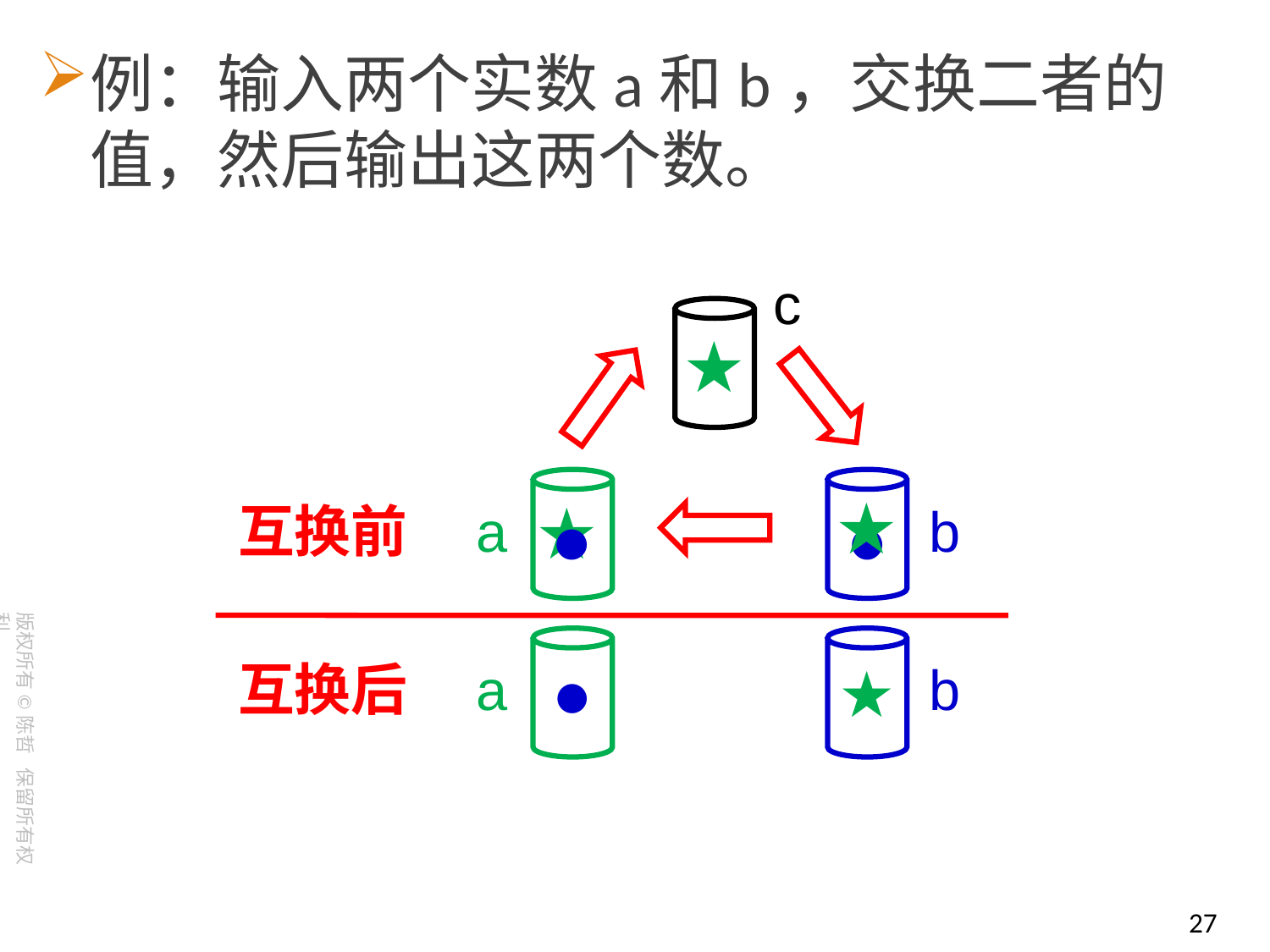

例：输入两个实数a和b，交换二者的值，然后输出这两个数。

c

★

★
★
互换前
a
b
●
●
●
★
互换后
a
b
27